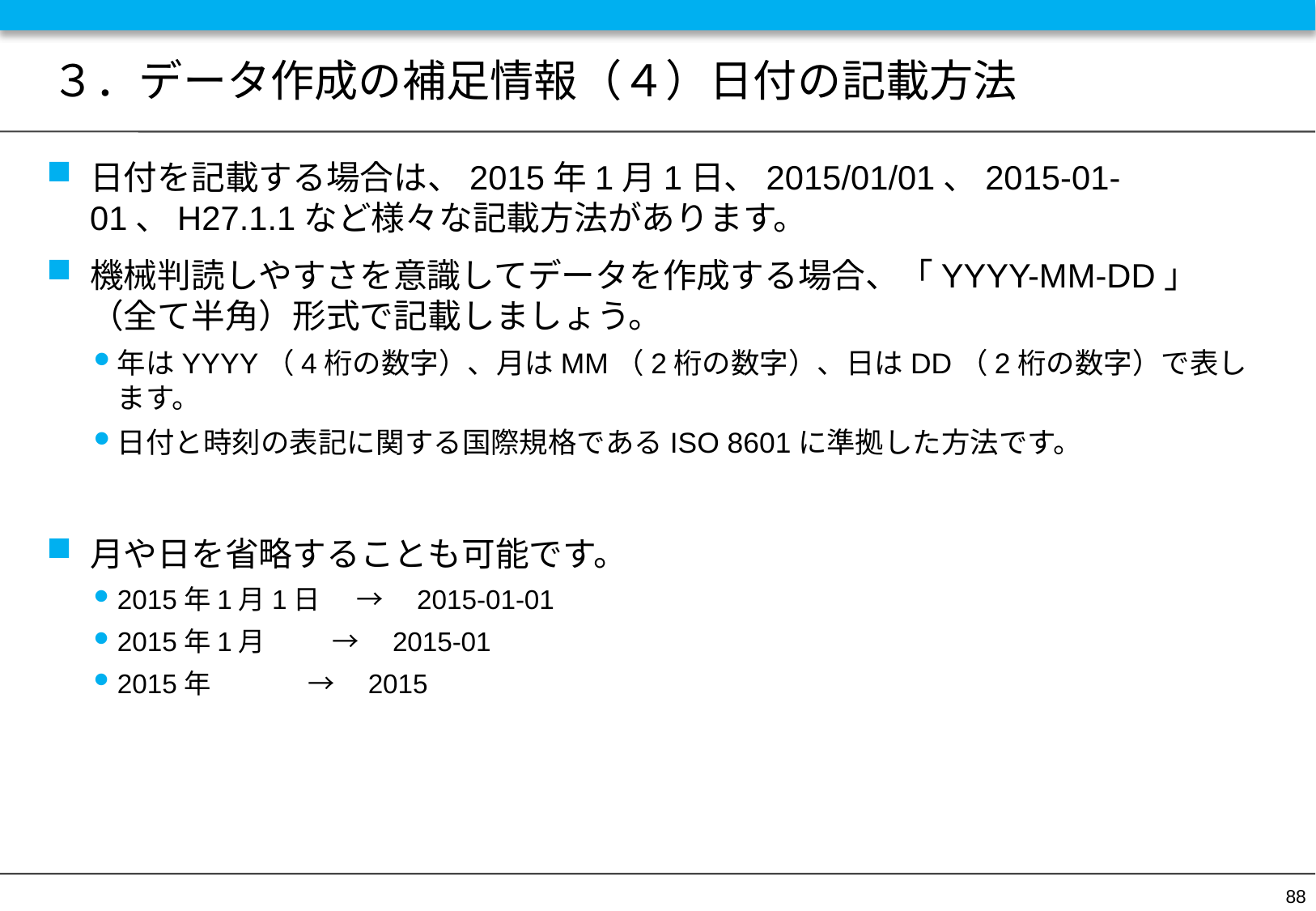

# ３．データ作成の補足情報（４）日付の記載方法
日付を記載する場合は、2015年1月1日、2015/01/01、2015-01-01、H27.1.1など様々な記載方法があります。
機械判読しやすさを意識してデータを作成する場合、「YYYY-MM-DD」（全て半角）形式で記載しましょう。
年はYYYY（4桁の数字）、月はMM（2桁の数字）、日はDD（2桁の数字）で表します。
日付と時刻の表記に関する国際規格であるISO 8601に準拠した方法です。

月や日を省略することも可能です。
2015年1月1日      →　2015-01-01
2015年1月           →　2015-01
2015年                →　2015
88